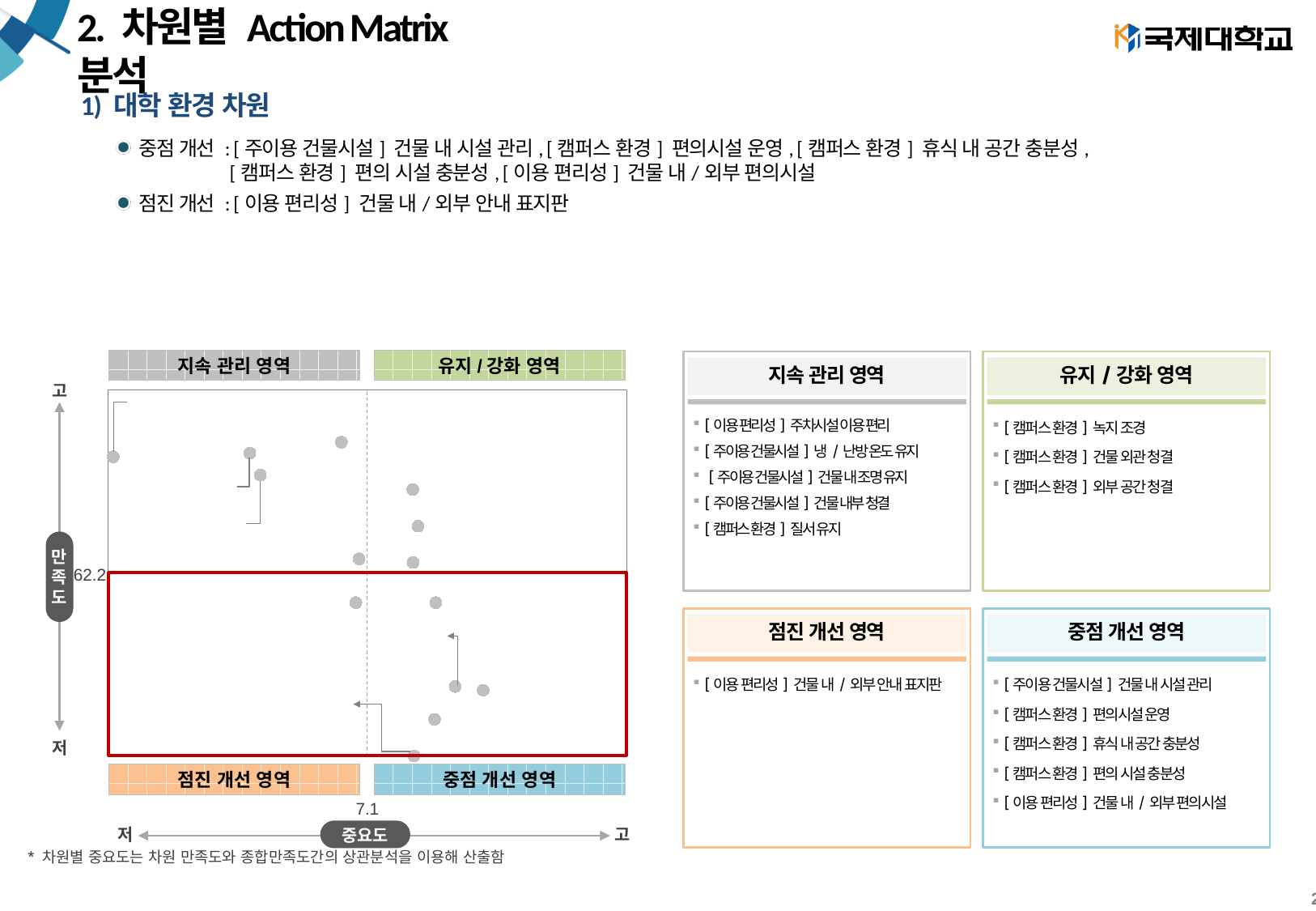

# 2. 차원별 Action Matrix 분석
1) 대학 환경 차원
중점 개선 : [주이용 건물시설] 건물 내 시설 관리, [캠퍼스 환경] 편의시설 운영, [캠퍼스 환경] 휴식 내 공간 충분성,
                        [캠퍼스 환경] 편의 시설 충분성, [이용 편리성] 건물 내/외부 편의시설
점진 개선 : [이용 편리성] 건물 내/외부 안내 표지판

### Chart

| Category | Y축 |
|---|---|
지속 관리 영역
유지/강화 영역

지속 관리 영역

유지/강화 영역

고
만
족
도
저
[이용 편리성] 주차시설 이용 편리
[주이용 건물시설] 냉/난방 온도 유지
 [주이용 건물시설] 건물 내 조명 유지
[주이용 건물시설] 건물 내부 청결
[캠퍼스 환경] 질서 유지

[캠퍼스 환경] 녹지 조경
[캠퍼스 환경] 건물 외관 청결
[캠퍼스 환경] 외부 공간 청결
62.2

점진 개선 영역

중점 개선 영역

[이용 편리성] 건물 내/외부 안내 표지판
[주이용 건물시설] 건물 내 시설 관리
[캠퍼스 환경] 편의시설 운영
[캠퍼스 환경] 휴식 내 공간 충분성
[캠퍼스 환경] 편의 시설 충분성
[이용 편리성] 건물 내/외부 편의시설
점진 개선 영역
중점 개선 영역
7.1
중요도
저
고
* 차원별 중요도는 차원 만족도와 종합만족도간의 상관분석을 이용해 산출함